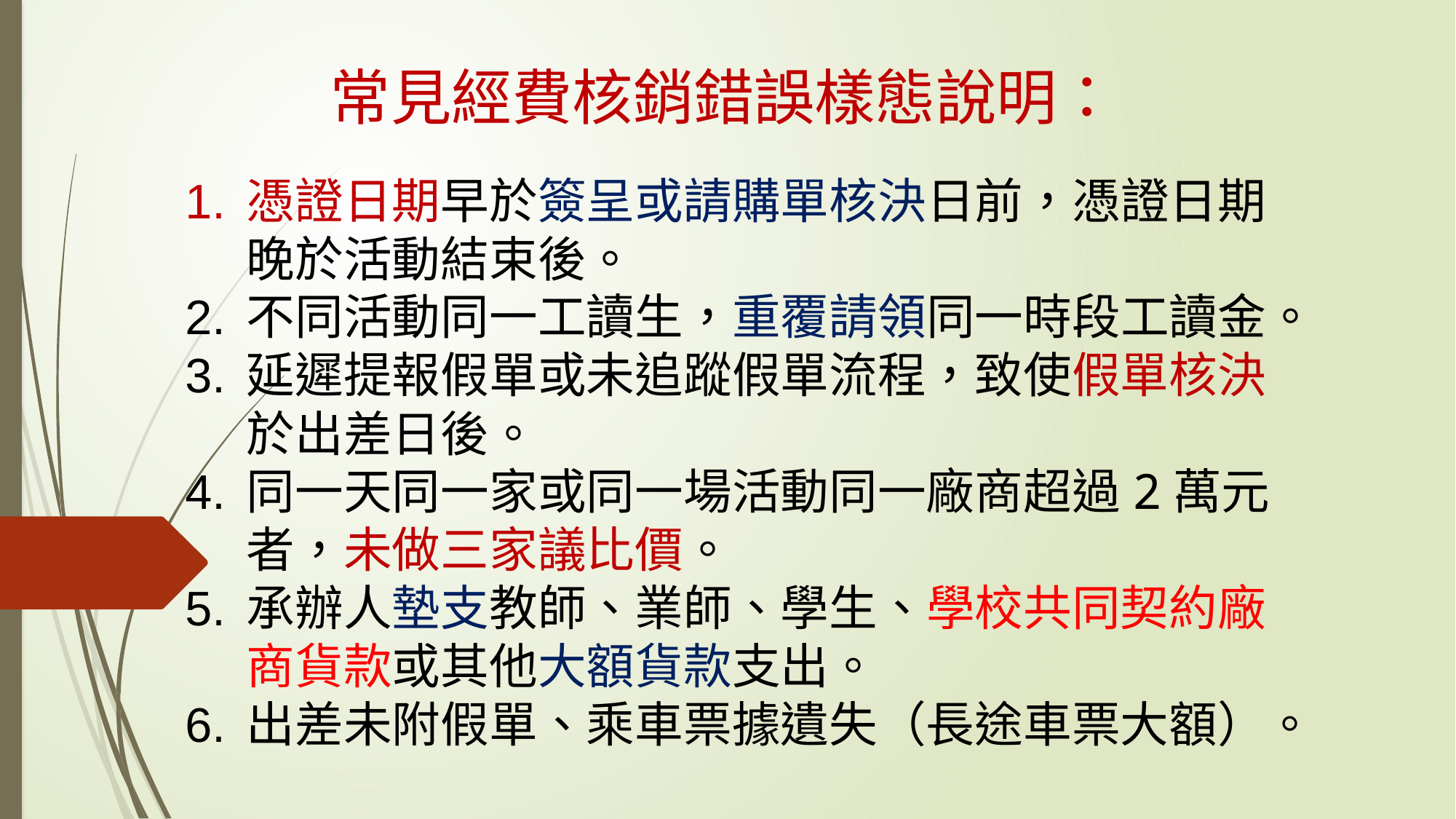

常見經費核銷錯誤樣態說明：
憑證日期早於簽呈或請購單核決日前，憑證日期晚於活動結束後。
不同活動同一工讀生，重覆請領同一時段工讀金。
延遲提報假單或未追蹤假單流程，致使假單核決於出差日後。
同一天同一家或同一場活動同一廠商超過2萬元者，未做三家議比價。
承辦人墊支教師、業師、學生、學校共同契約廠商貨款或其他大額貨款支出。
出差未附假單、乘車票據遺失（長途車票大額）。